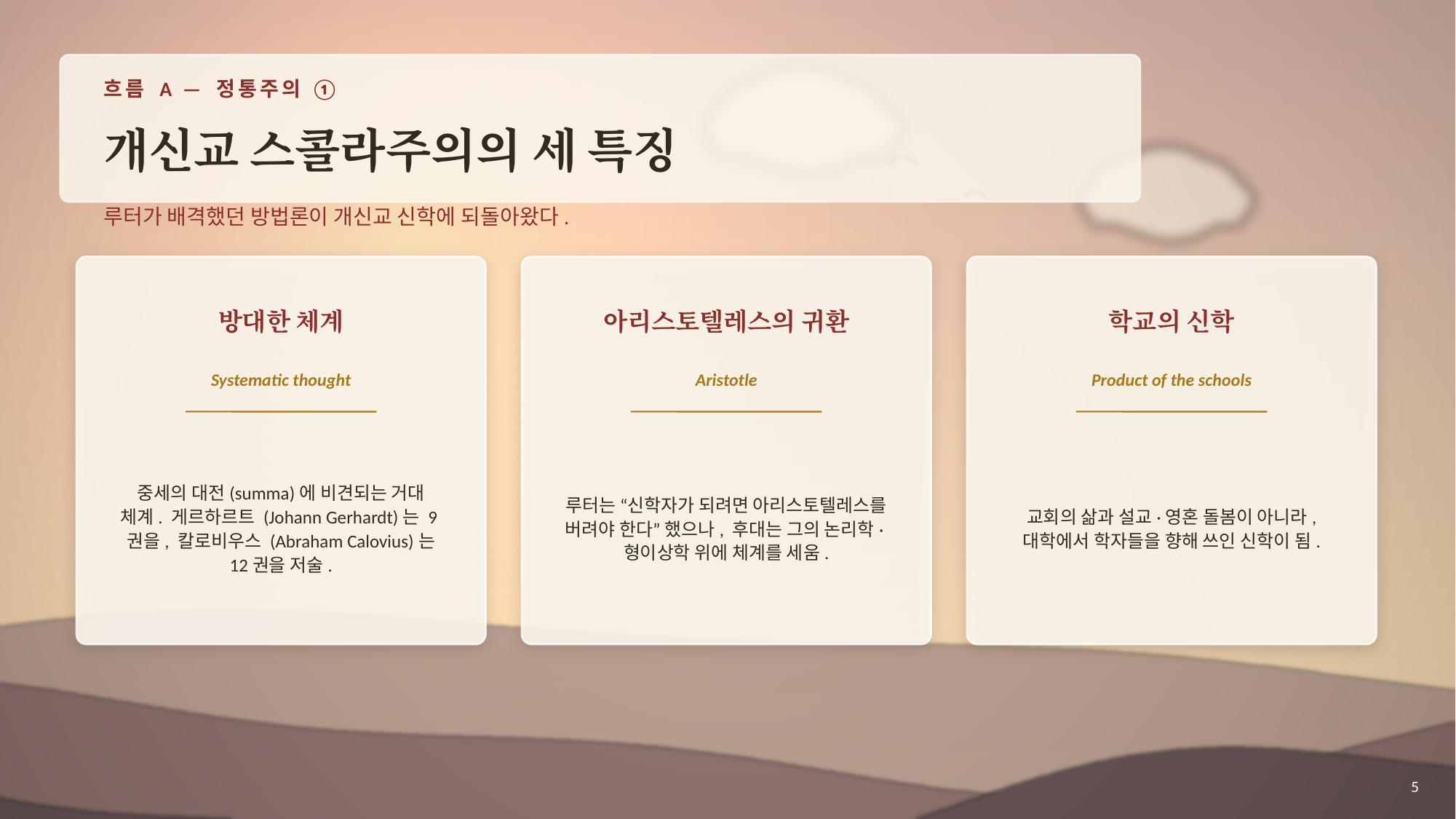

흐름 A — 정통주의 ①
개신교 스콜라주의의 세 특징
루터가 배격했던 방법론이 개신교 신학에 되돌아왔다.

방대한 체계
아리스토텔레스의 귀환
학교의 신학
Systematic thought
Aristotle
Product of the schools

중세의 대전(summa)에 비견되는 거대 체계. 게르하르트 (Johann Gerhardt)는 9권을, 칼로비우스 (Abraham Calovius)는 12권을 저술.
루터는 “신학자가 되려면 아리스토텔레스를 버려야 한다” 했으나, 후대는 그의 논리학·형이상학 위에 체계를 세움.
교회의 삶과 설교·영혼 돌봄이 아니라, 대학에서 학자들을 향해 쓰인 신학이 됨.
5